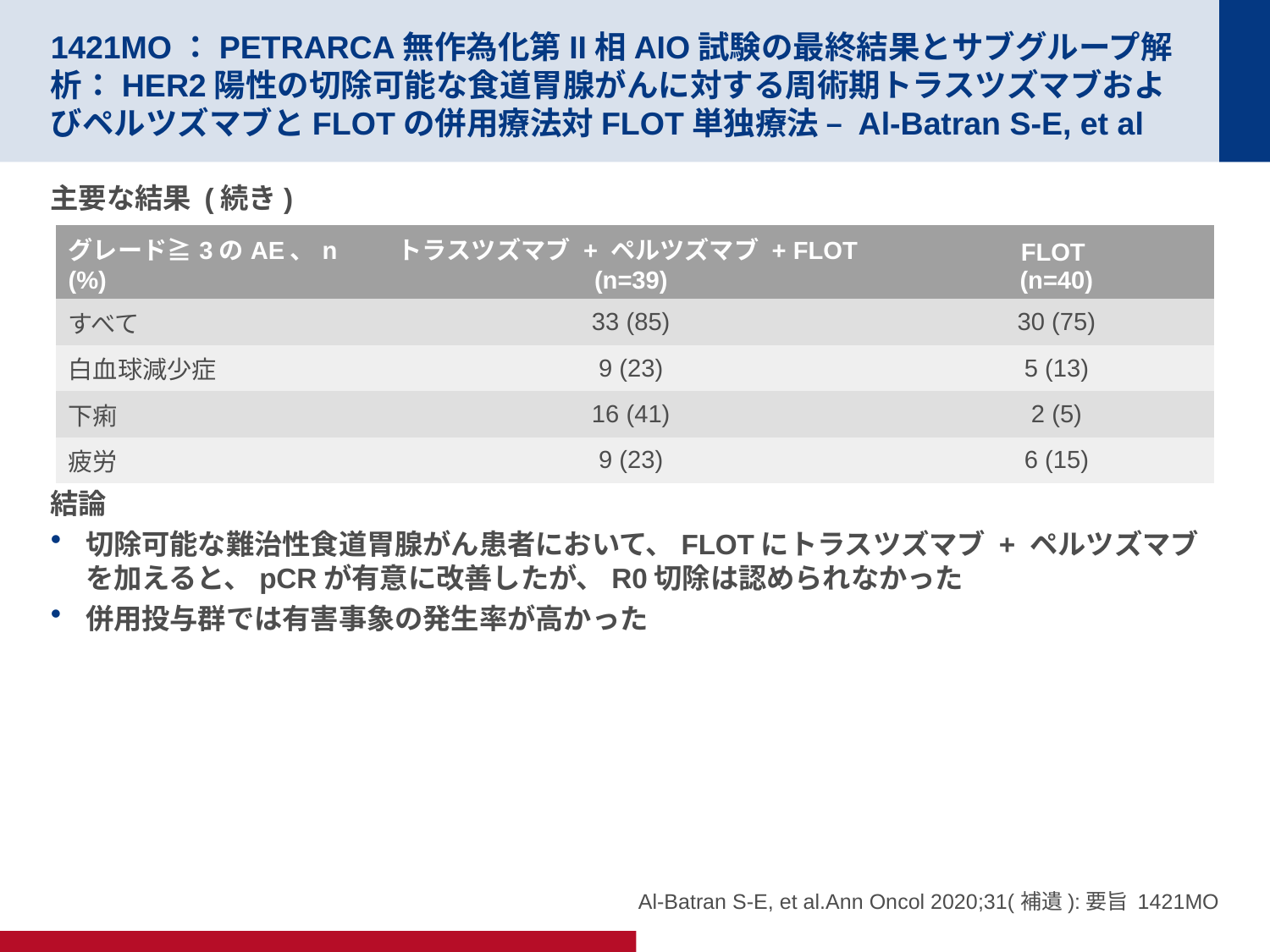

# 1421MO：PETRARCA無作為化第II相AIO試験の最終結果とサブグループ解析：HER2陽性の切除可能な食道胃腺がんに対する周術期トラスツズマブおよびペルツズマブとFLOTの併用療法対FLOT単独療法 – Al-Batran S-E, et al
主要な結果 (続き)
結論
切除可能な難治性食道胃腺がん患者において、FLOTにトラスツズマブ + ペルツズマブを加えると、pCRが有意に改善したが、R0切除は認められなかった
併用投与群では有害事象の発生率が高かった
| グレード≧3のAE、n (%) | トラスツズマブ + ペルツズマブ + FLOT (n=39) | FLOT (n=40) |
| --- | --- | --- |
| すべて | 33 (85) | 30 (75) |
| 白血球減少症 | 9 (23) | 5 (13) |
| 下痢 | 16 (41) | 2 (5) |
| 疲労 | 9 (23) | 6 (15) |
Al-Batran S-E, et al.Ann Oncol 2020;31(補遺):要旨 1421MO